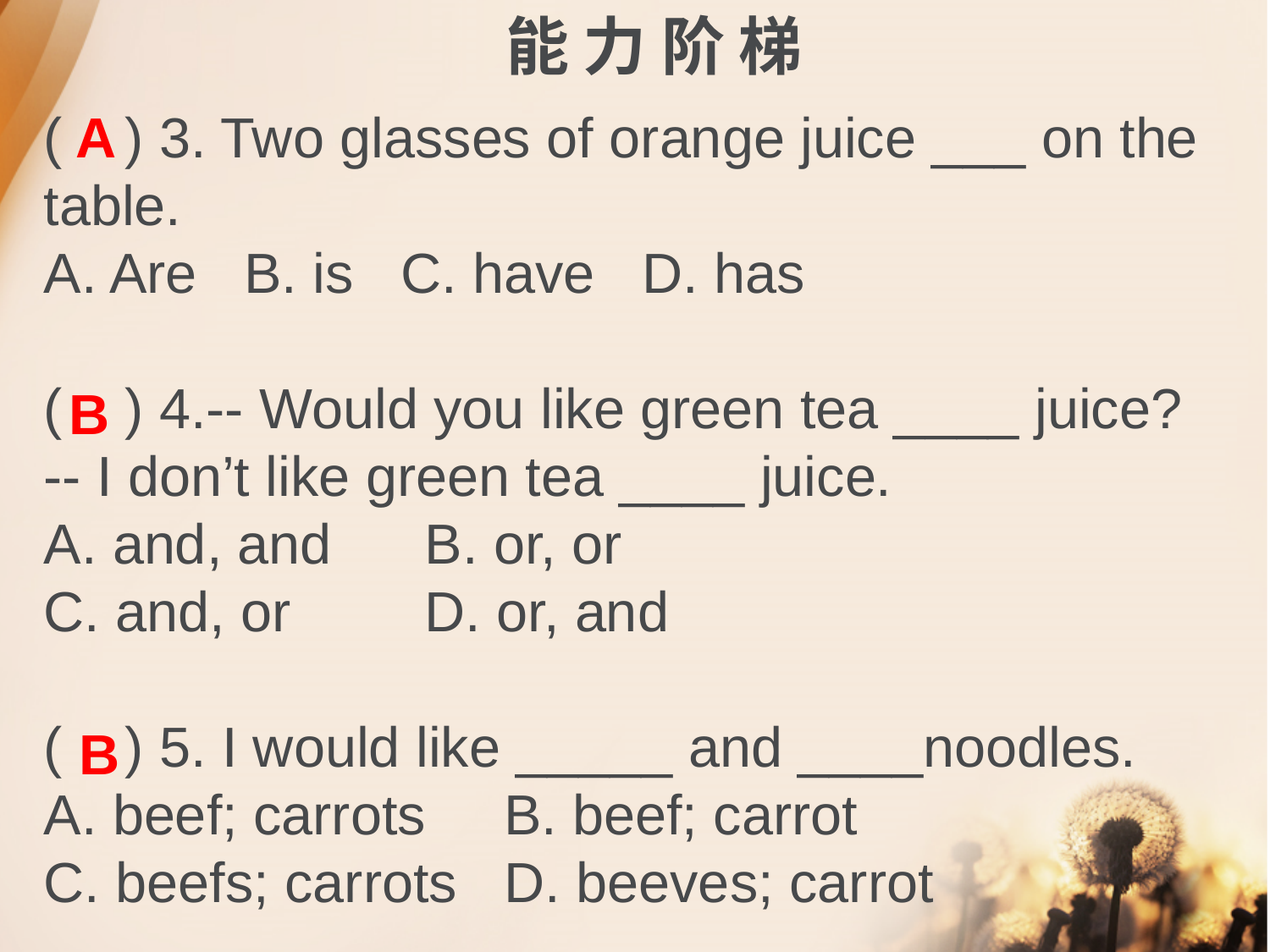

能 力 阶 梯
(    ) 3. Two glasses of orange juice ___ on the table.
A. Are   B. is   C. have   D. has

(    ) 4.-- Would you like green tea ____ juice?
-- I don’t like green tea ____ juice.
A. and, and	B. or, or
C. and, or		D. or, and

(    ) 5. I would like _____ and ____noodles.
A. beef; carrots     B. beef; carrot
C. beefs; carrots   D. beeves; carrot
A
B
B